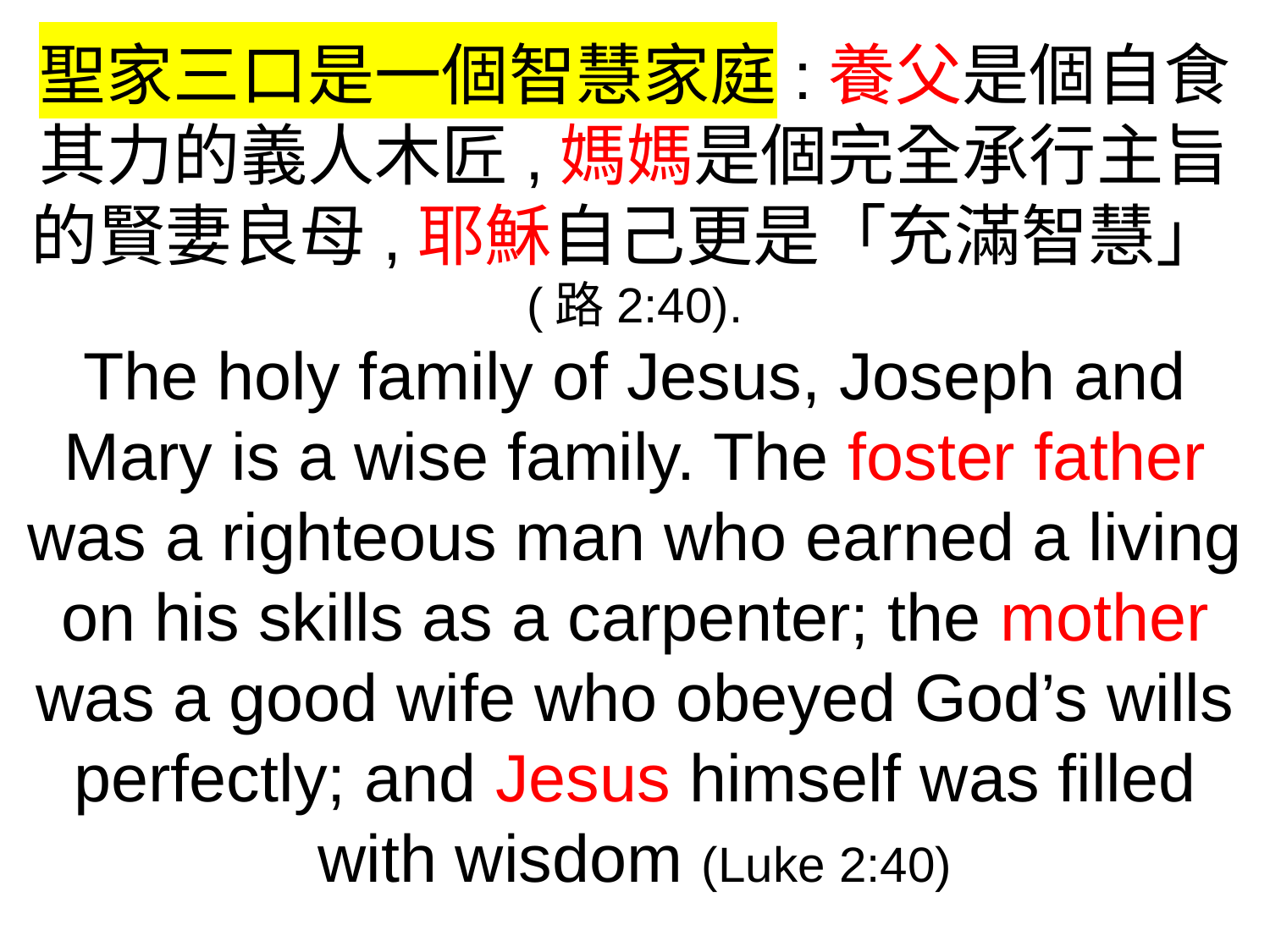

聖家三口是一個智慧家庭:養父是個自食其力的義人木匠,媽媽是個完全承行主旨的賢妻良母,耶穌自己更是「充滿智慧」(路2:40).
The holy family of Jesus, Joseph and Mary is a wise family. The foster father was a righteous man who earned a living on his skills as a carpenter; the mother was a good wife who obeyed God’s wills perfectly; and Jesus himself was filled with wisdom (Luke 2:40)